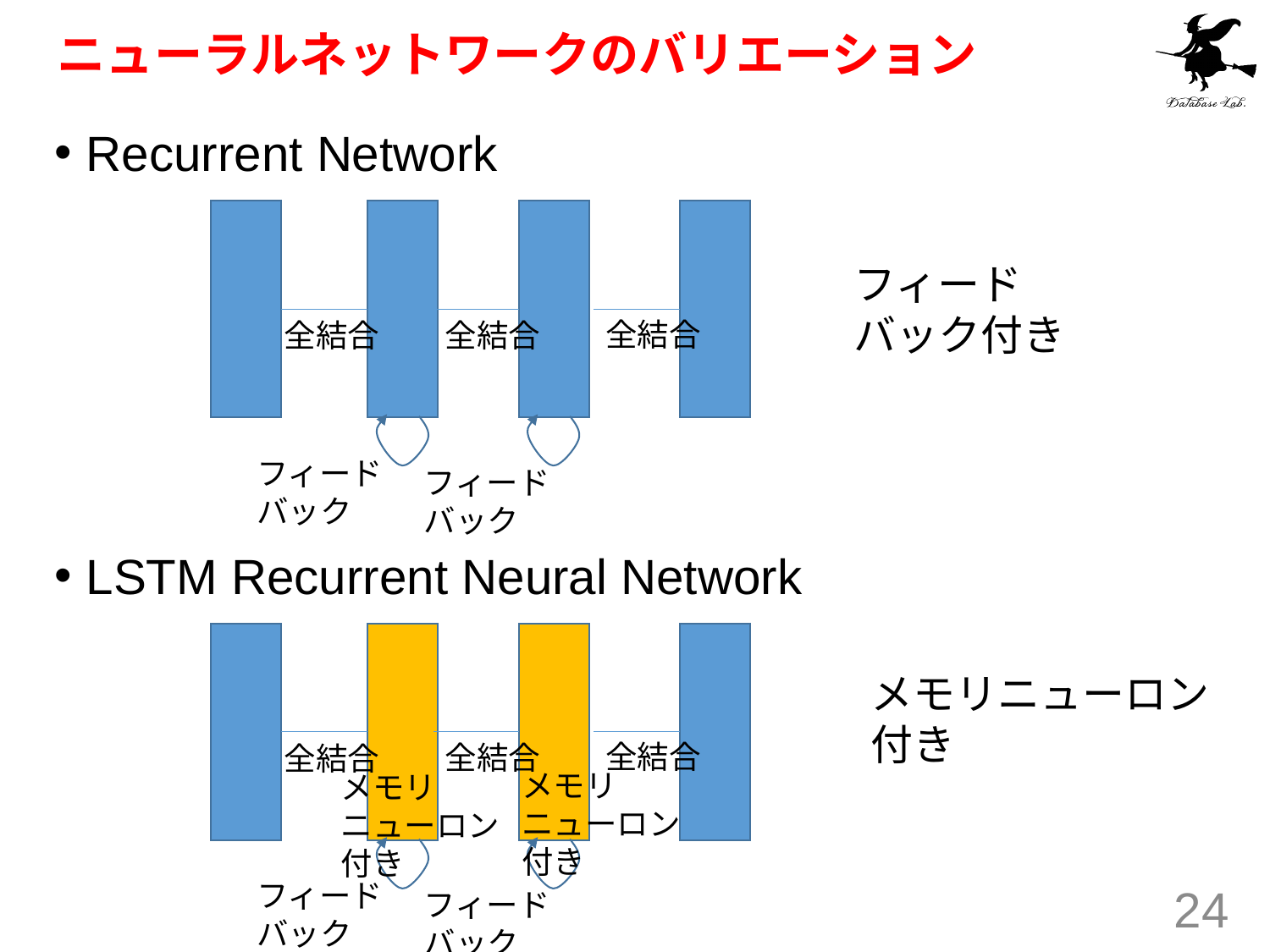

# ニューラルネットワークのバリエーション
Recurrent Network

フィード
バック付き
全結合
全結合
全結合

フィード
バック
フィード
バック
LSTM Recurrent Neural Network

メモリニューロン
付き
全結合
全結合
全結合
メモリニューロン付き
メモリニューロン付き

フィード
バック
フィード
バック
24